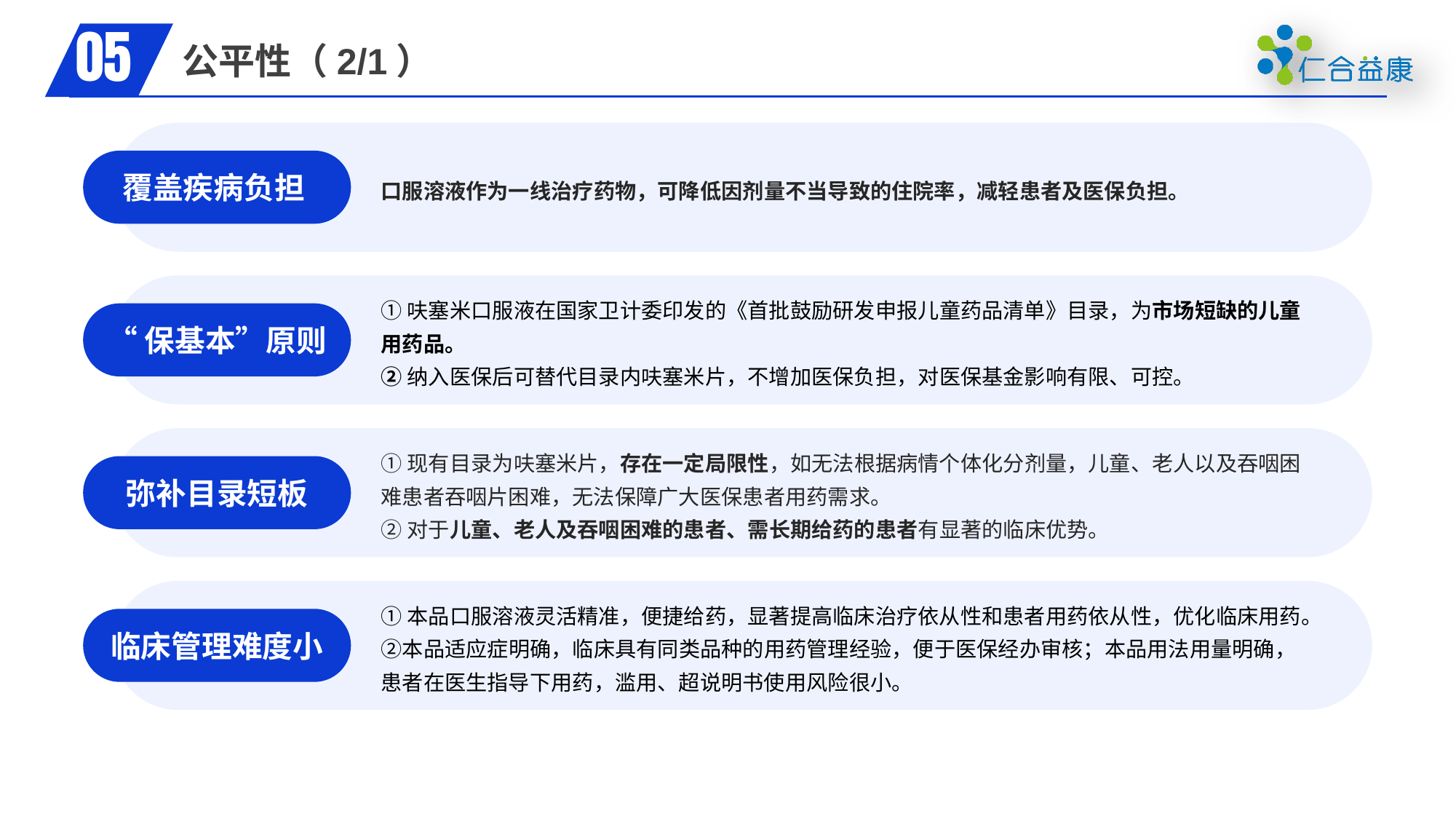

05

公平性（2/1）

口服溶液作为一线治疗药物，可降低因剂量不当导致的住院率，减轻患者及医保负担。
覆盖疾病负担

①呋塞米口服液在国家卫计委印发的《首批鼓励研发申报儿童药品清单》目录，为市场短缺的儿童用药品。
②纳入医保后可替代目录内呋塞米片，不增加医保负担，对医保基金影响有限、可控。
“保基本”原则

①现有目录为呋塞米片，存在一定局限性，如无法根据病情个体化分剂量，儿童、老人以及吞咽困难患者吞咽片困难，无法保障广大医保患者用药需求。
②对于儿童、老人及吞咽困难的患者、需长期给药的患者有显著的临床优势。
弥补目录短板

①本品口服溶液灵活精准，便捷给药，显著提高临床治疗依从性和患者用药依从性，优化临床用药。②本品适应症明确，临床具有同类品种的用药管理经验，便于医保经办审核；本品用法用量明确，患者在医生指导下用药，滥用、超说明书使用风险很小。
临床管理难度小